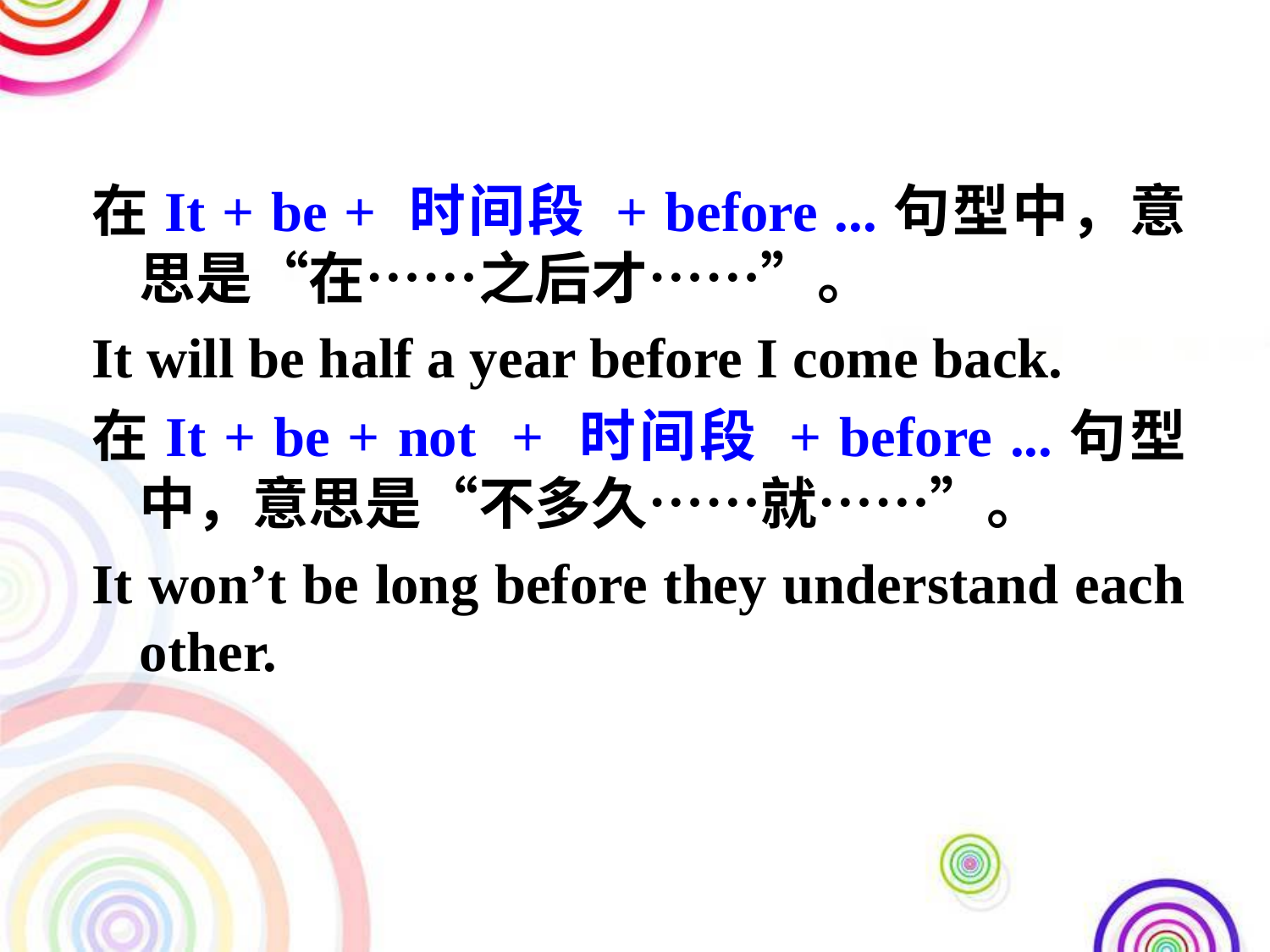

在It + be + 时间段 + before ...句型中，意思是“在……之后才……”。
It will be half a year before I come back.
在It + be + not  + 时间段 + before ...句型中，意思是“不多久……就……”。
It won’t be long before they understand each other.